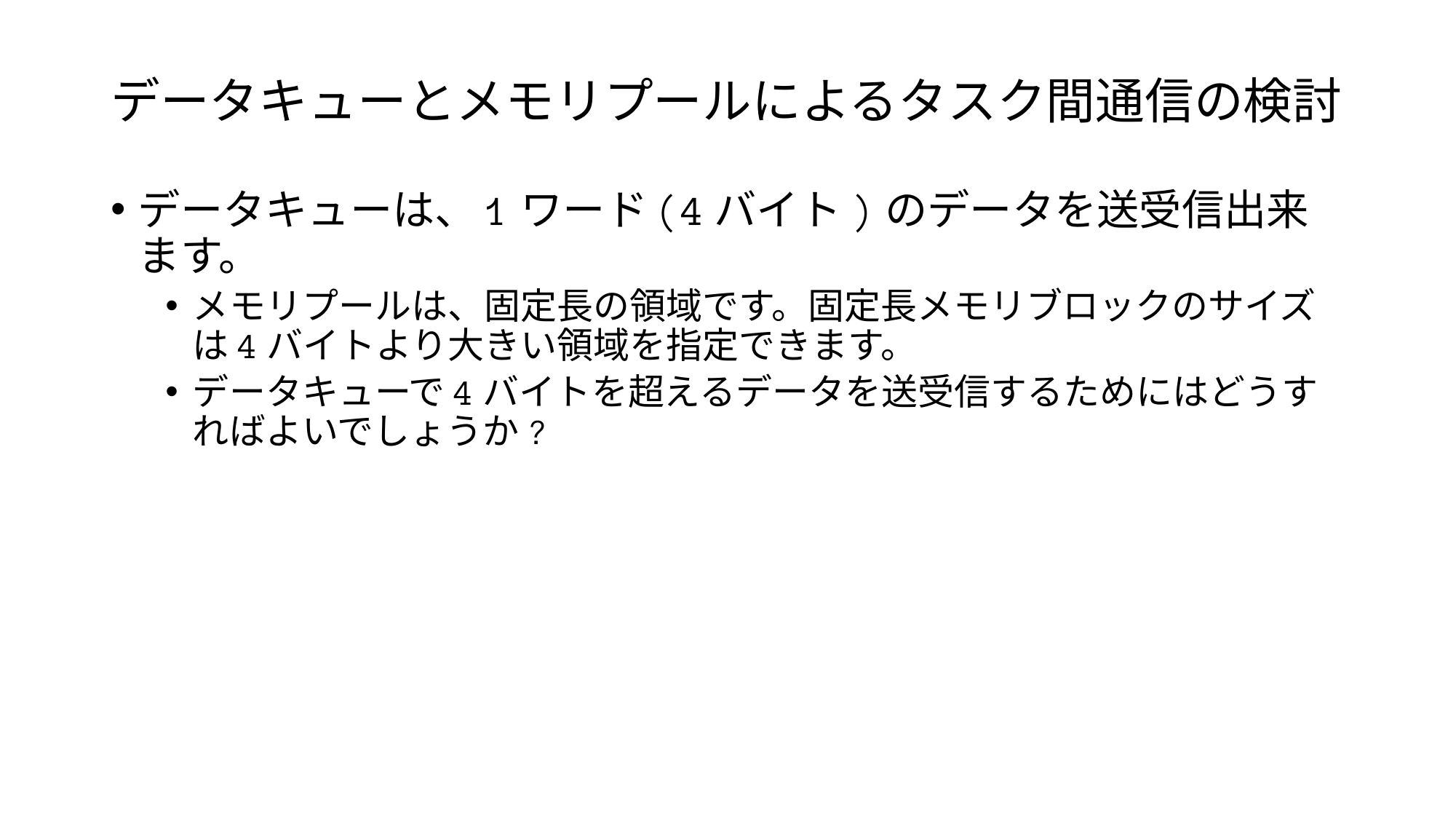

# データキューとメモリプールによるタスク間通信の検討
データキューは、1ワード(4バイト)のデータを送受信出来ます。
メモリプールは、固定長の領域です。固定長メモリブロックのサイズは4バイトより大きい領域を指定できます。
データキューで4バイトを超えるデータを送受信するためにはどうすればよいでしょうか?